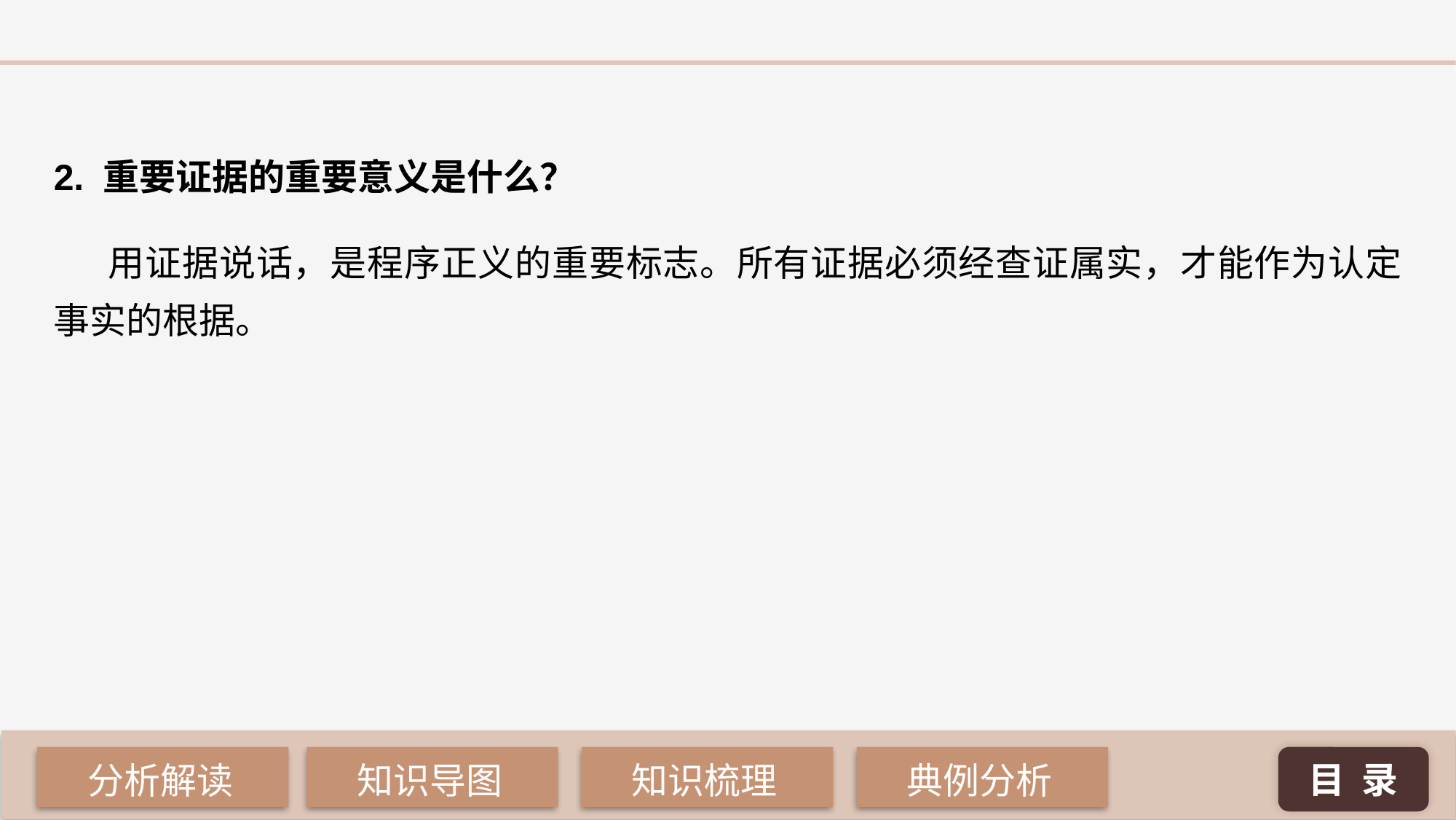

2. 重要证据的重要意义是什么？
用证据说话，是程序正义的重要标志。所有证据必须经查证属实，才能作为认定事实的根据。